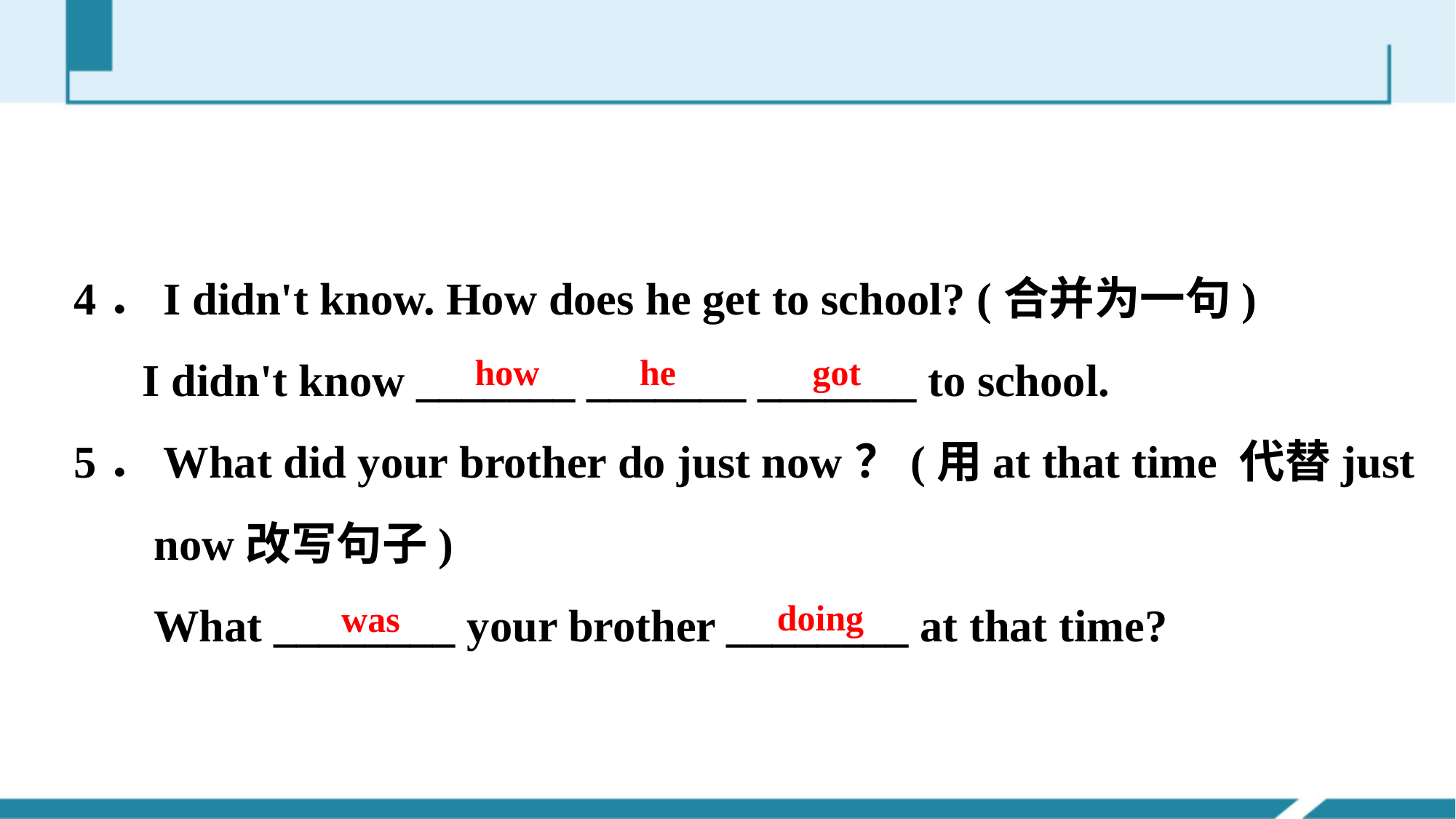

4．I didn't know. How does he get to school? (合并为一句)
      I didn't know _______ _______ _______ to school.
5．What did your brother do just now？(用at that time 代替just
       now改写句子)
       What ________ your brother ________ at that time?
how           he               got
doing
was